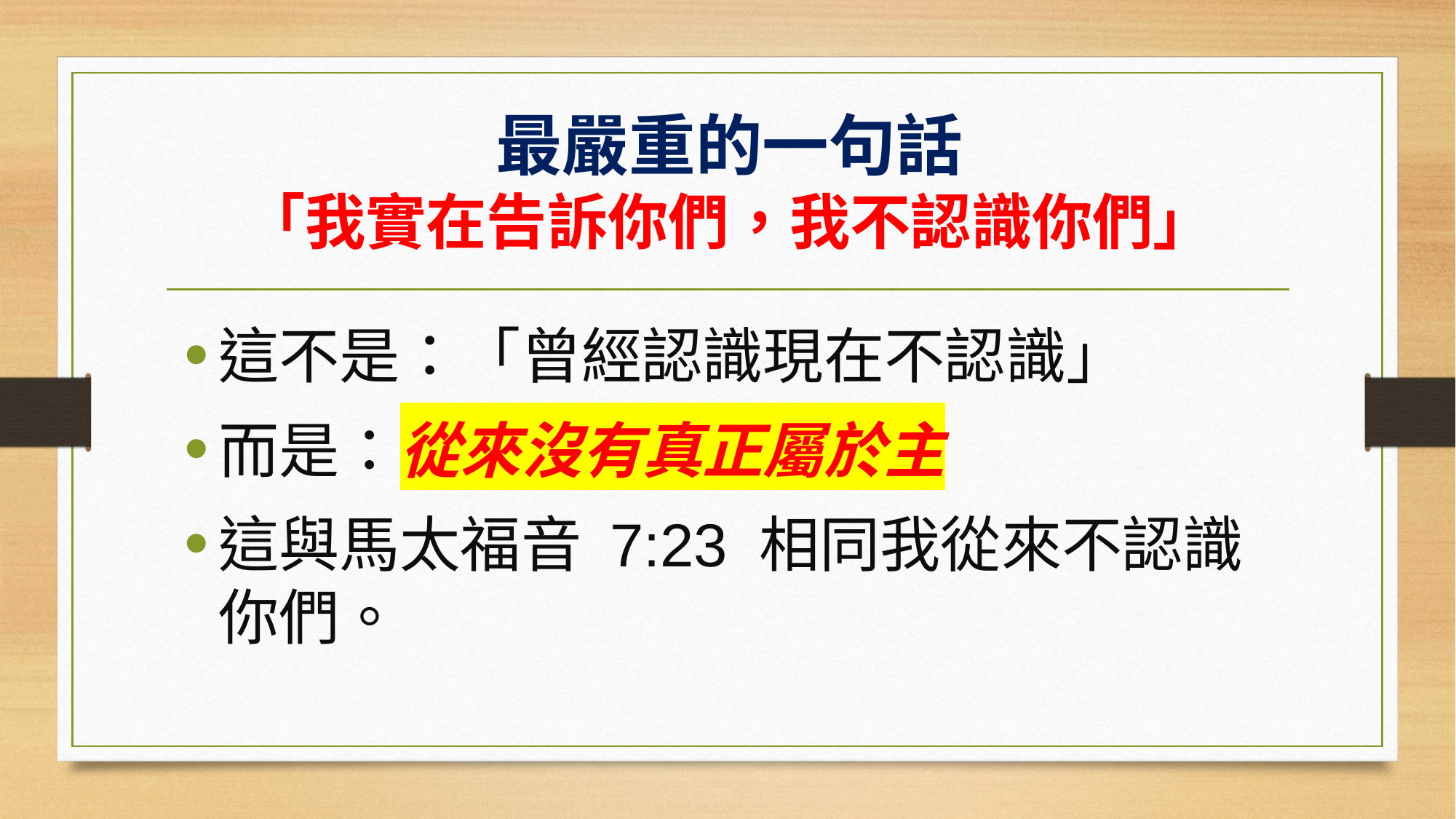

# 最嚴重的一句話 「我實在告訴你們，我不認識你們」
這不是：「曾經認識現在不認識」
而是：從來沒有真正屬於主
這與馬太福音 7:23 相同我從來不認識你們。